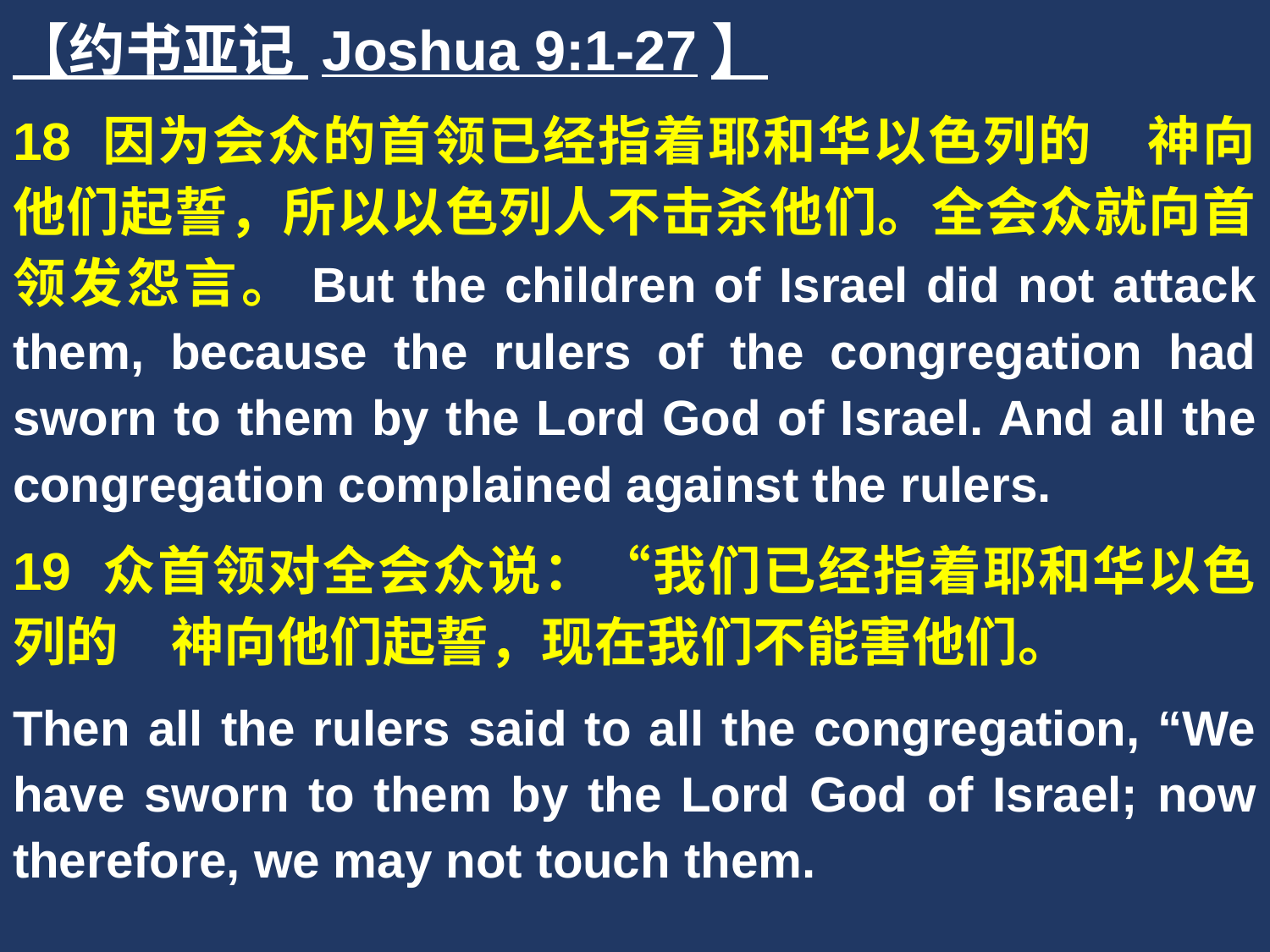

【约书亚记 Joshua 9:1-27】
18 因为会众的首领已经指着耶和华以色列的　神向他们起誓，所以以色列人不击杀他们。全会众就向首领发怨言。But the children of Israel did not attack them, because the rulers of the congregation had sworn to them by the Lord God of Israel. And all the congregation complained against the rulers.
19 众首领对全会众说：“我们已经指着耶和华以色列的　神向他们起誓，现在我们不能害他们。
Then all the rulers said to all the congregation, “We have sworn to them by the Lord God of Israel; now therefore, we may not touch them.